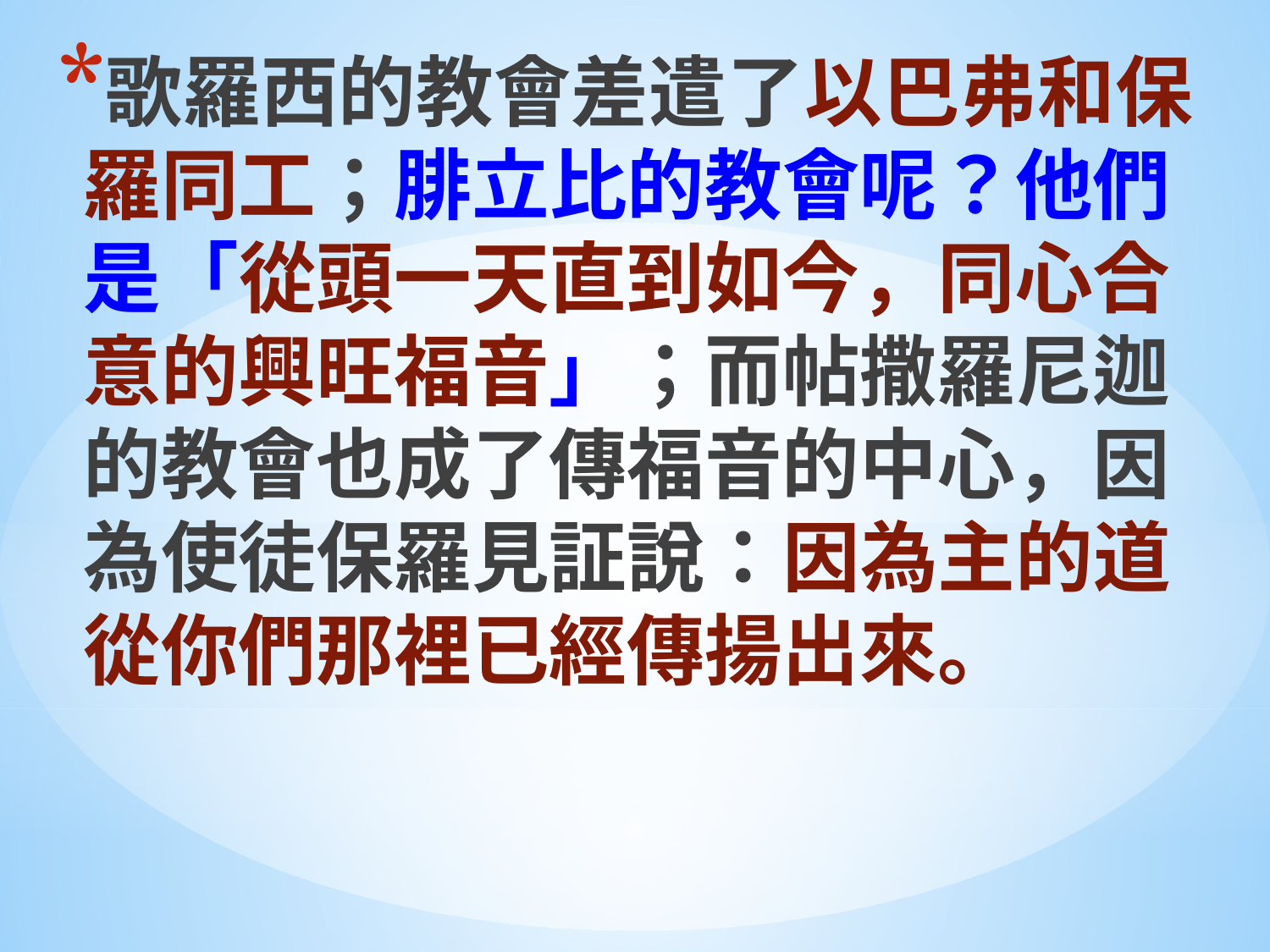

歌羅西的教會差遣了以巴弗和保羅同工；腓立比的教會呢？他們是「從頭一天直到如今，同心合意的興旺福音」；而帖撒羅尼迦的教會也成了傳福音的中心，因為使徒保羅見証說：因為主的道從你們那裡已經傳揚出來。

#